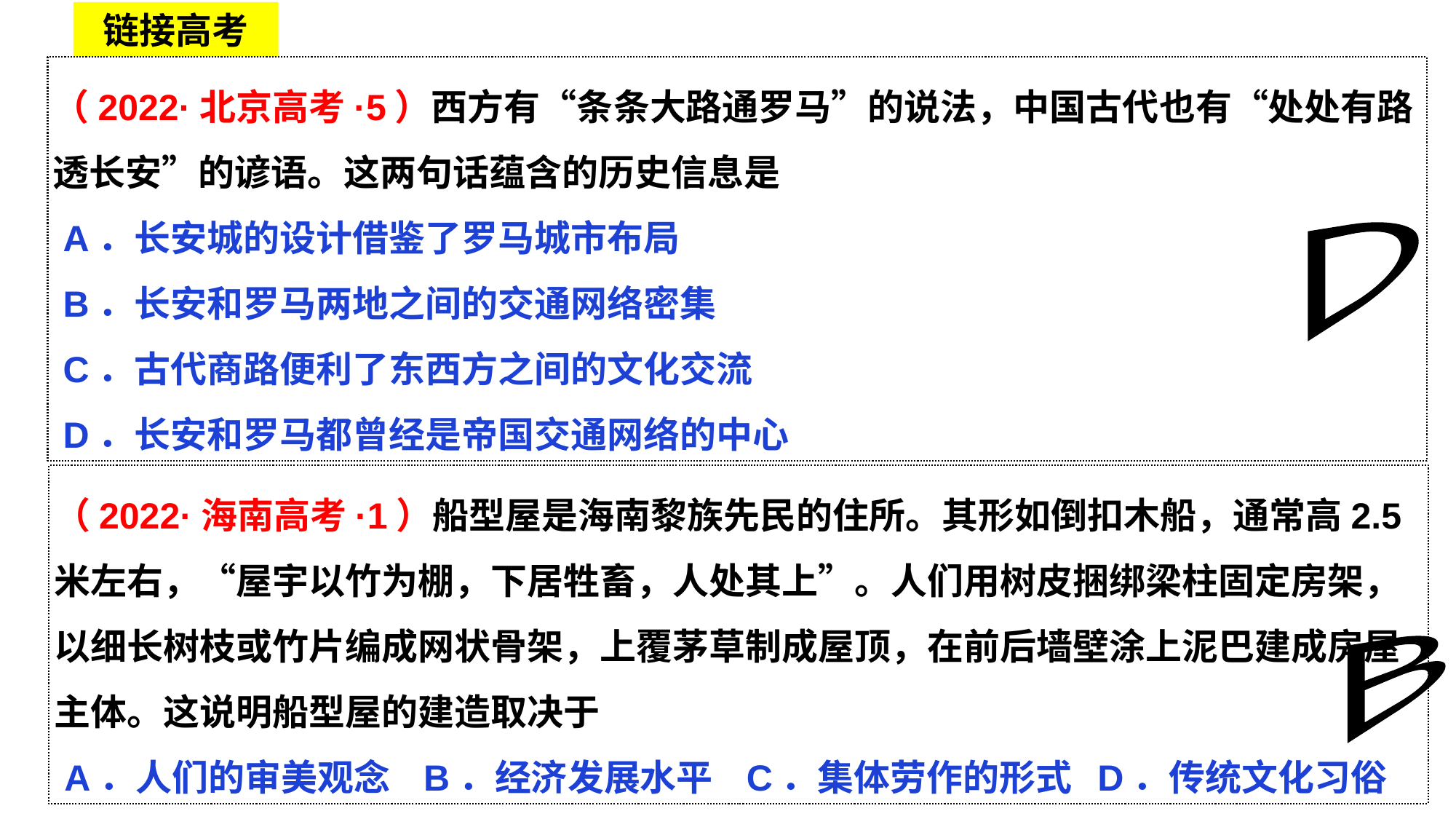

链接高考
（2022·北京高考·5）西方有“条条大路通罗马”的说法，中国古代也有“处处有路透长安”的谚语。这两句话蕴含的历史信息是
 A．长安城的设计借鉴了罗马城市布局
 B．长安和罗马两地之间的交通网络密集
 C．古代商路便利了东西方之间的文化交流
 D．长安和罗马都曾经是帝国交通网络的中心
D
（2022·海南高考·1）船型屋是海南黎族先民的住所。其形如倒扣木船，通常高2.5米左右，“屋宇以竹为棚，下居牲畜，人处其上”。人们用树皮捆绑梁柱固定房架，以细长树枝或竹片编成网状骨架，上覆茅草制成屋顶，在前后墙壁涂上泥巴建成房屋主体。这说明船型屋的建造取决于
 A．人们的审美观念   B．经济发展水平   C．集体劳作的形式  D．传统文化习俗
B